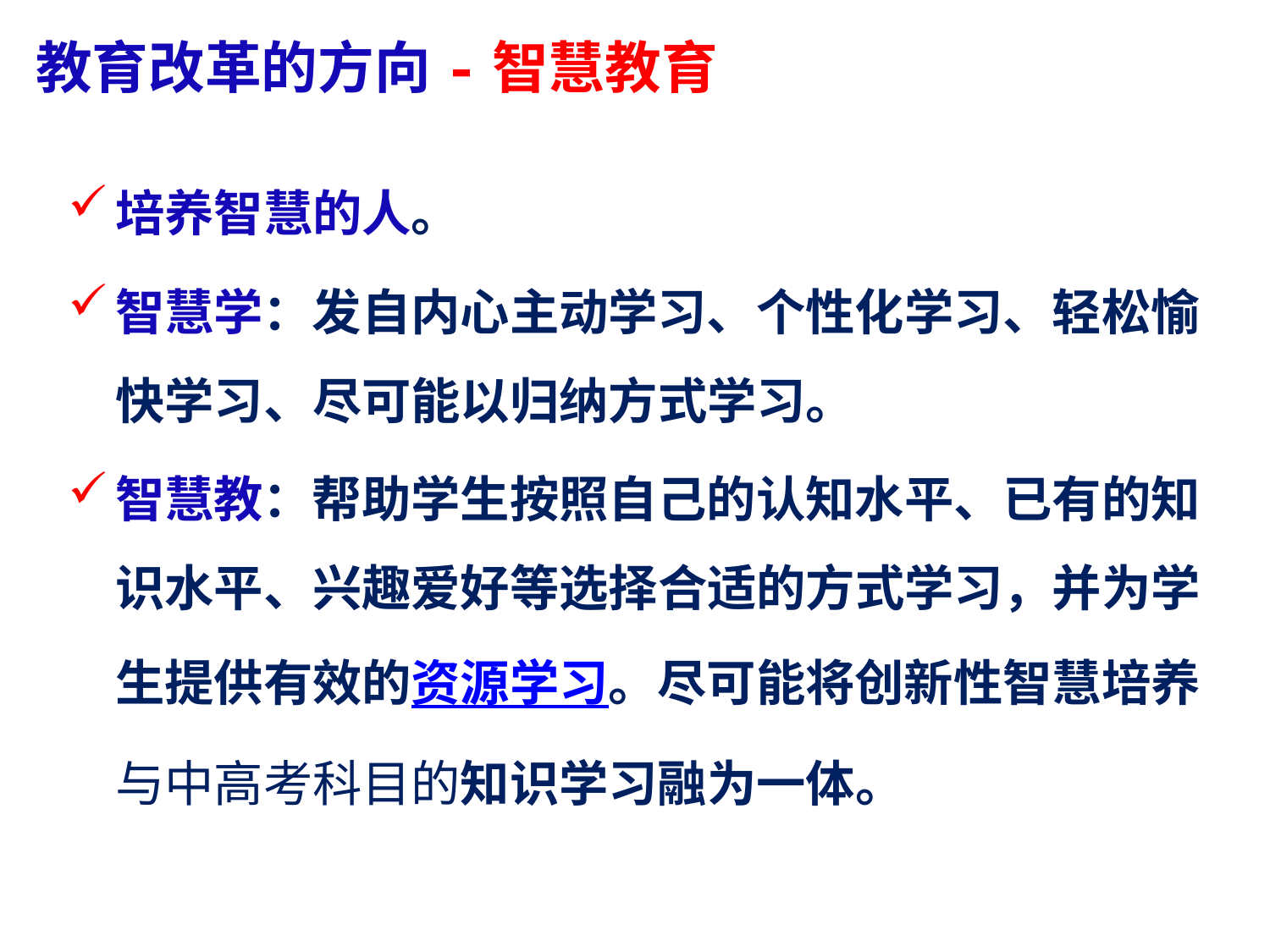

教育改革的方向-智慧教育
培养智慧的人。
智慧学：发自内心主动学习、个性化学习、轻松愉快学习、尽可能以归纳方式学习。
智慧教：帮助学生按照自己的认知水平、已有的知识水平、兴趣爱好等选择合适的方式学习，并为学生提供有效的资源学习。尽可能将创新性智慧培养与中高考科目的知识学习融为一体。